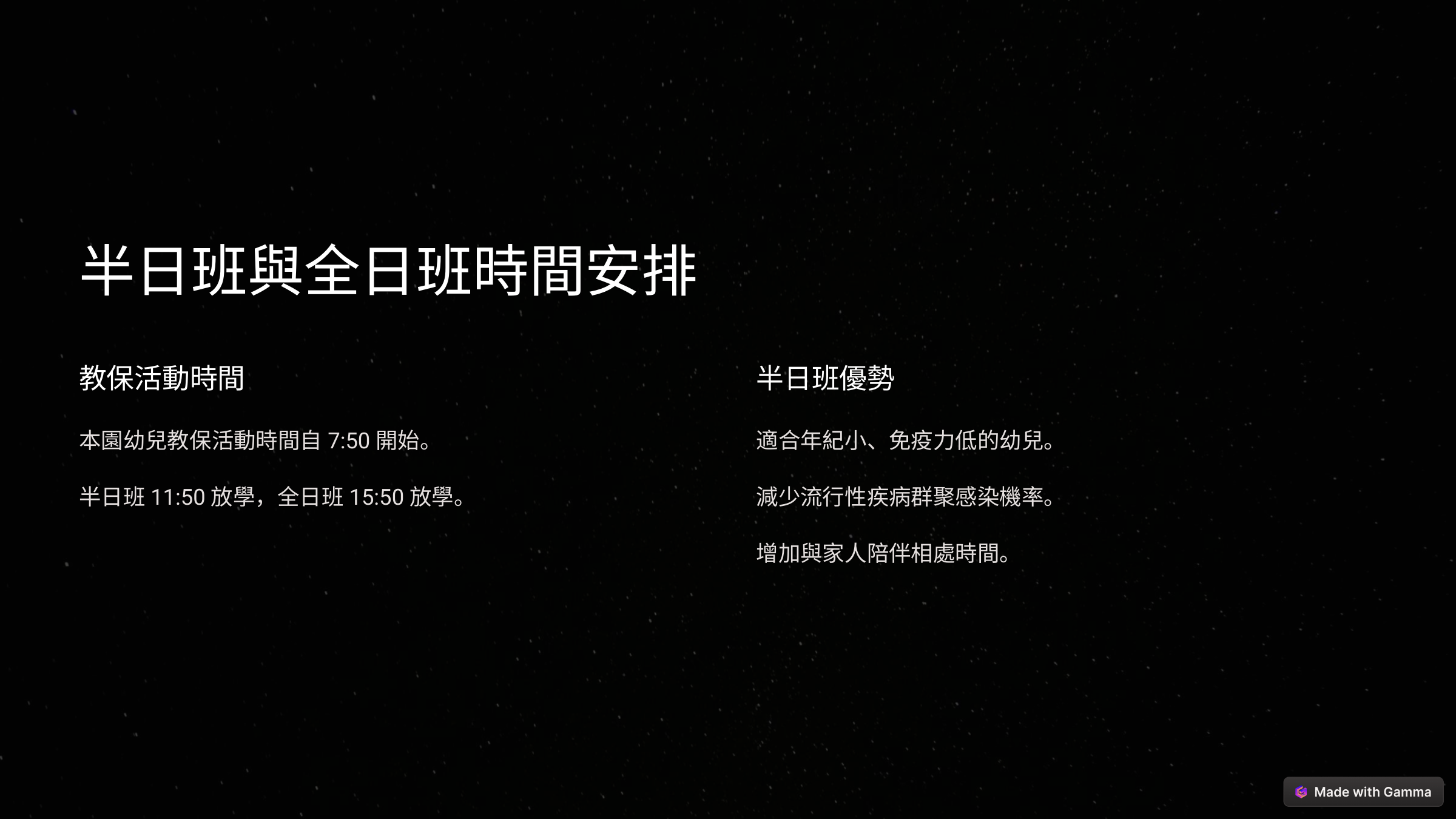

半日班與全日班時間安排
教保活動時間
半日班優勢
本園幼兒教保活動時間自7:50開始。
適合年紀小、免疫力低的幼兒。
半日班11:50放學，全日班15:50放學。
減少流行性疾病群聚感染機率。
增加與家人陪伴相處時間。